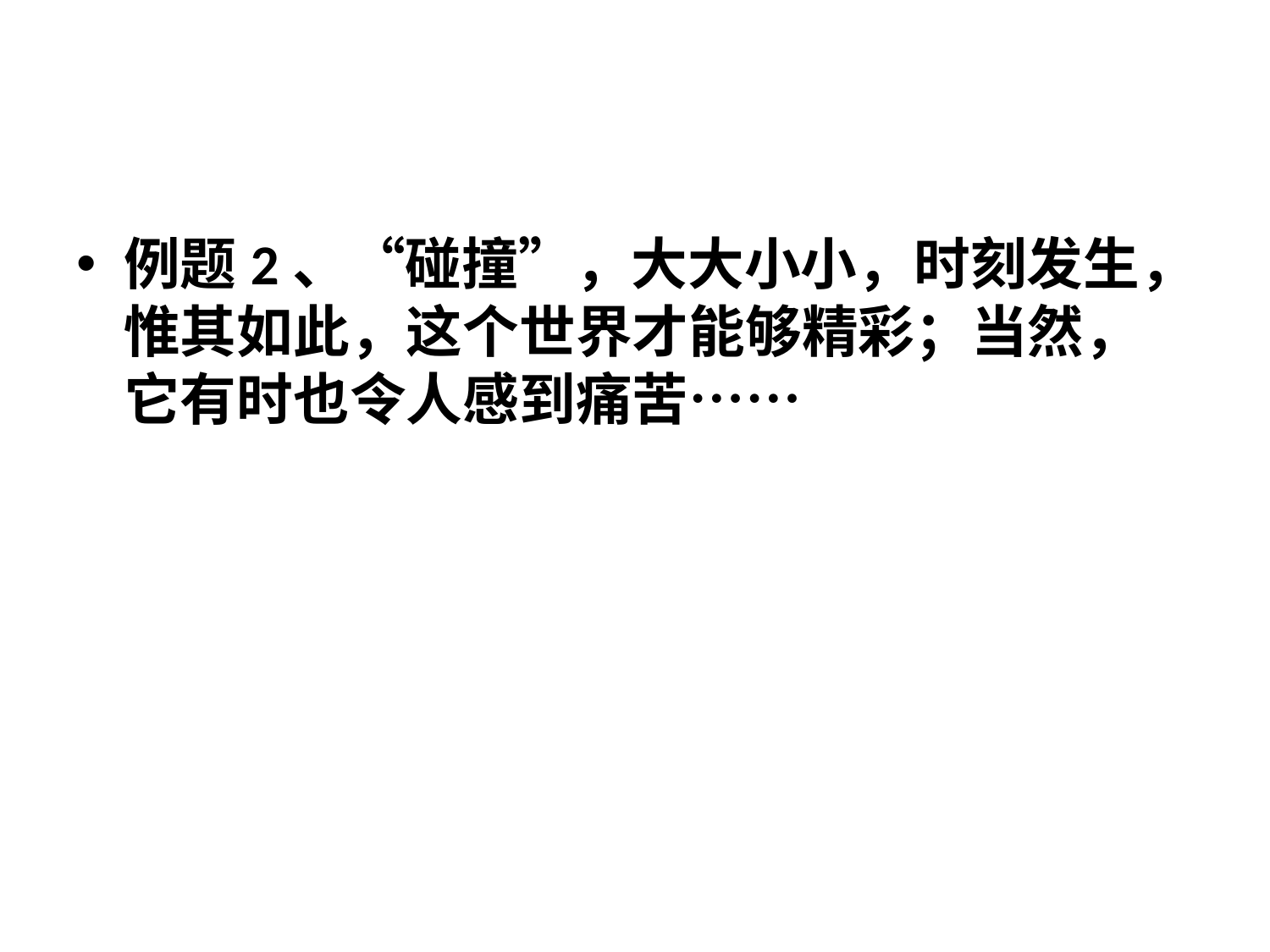

#
例题2、“碰撞”，大大小小，时刻发生，惟其如此，这个世界才能够精彩；当然，它有时也令人感到痛苦……